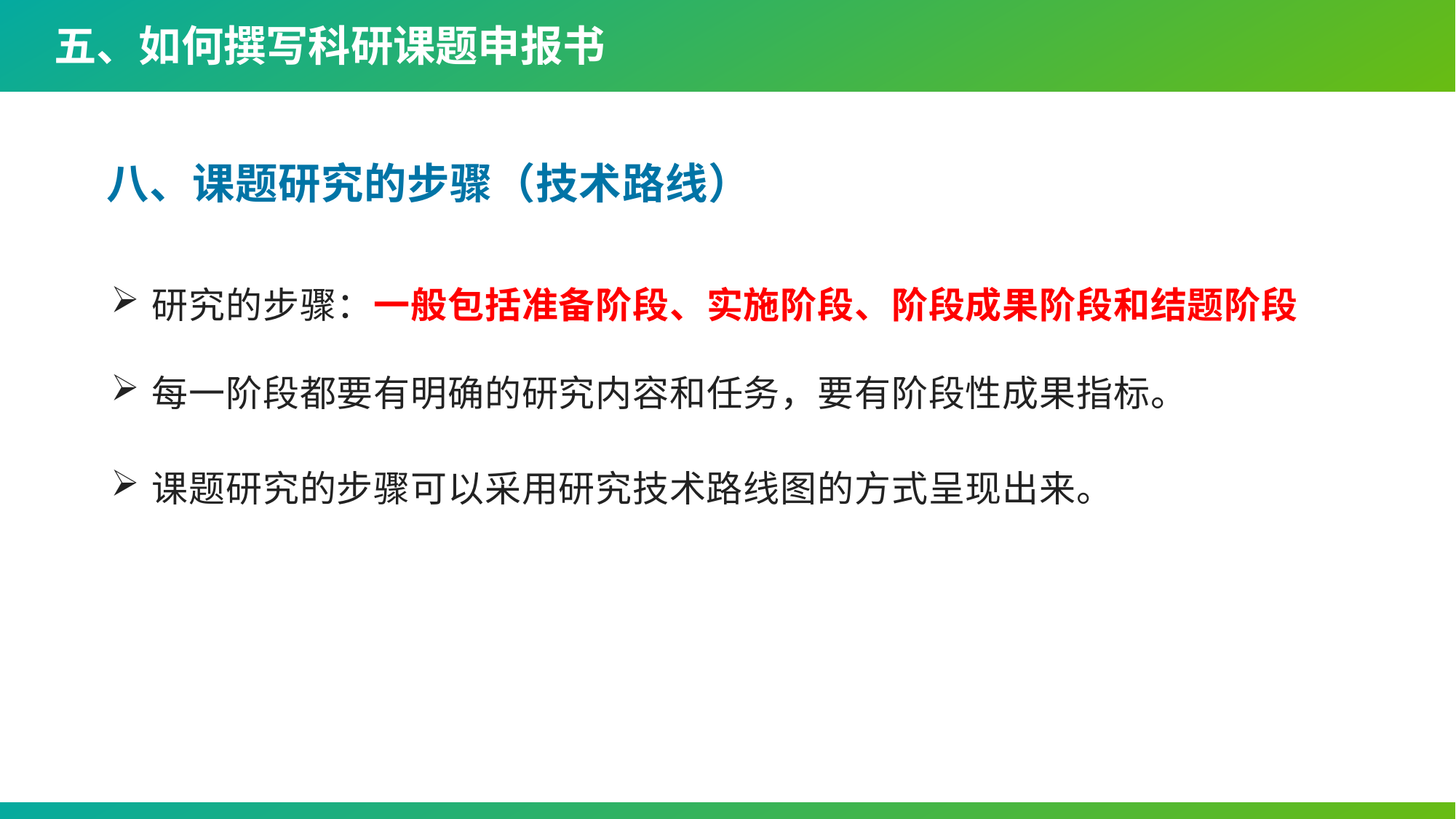

五、如何撰写科研课题申报书
八、课题研究的步骤（技术路线）
研究的步骤：一般包括准备阶段、实施阶段、阶段成果阶段和结题阶段
每一阶段都要有明确的研究内容和任务，要有阶段性成果指标。
课题研究的步骤可以采用研究技术路线图的方式呈现出来。